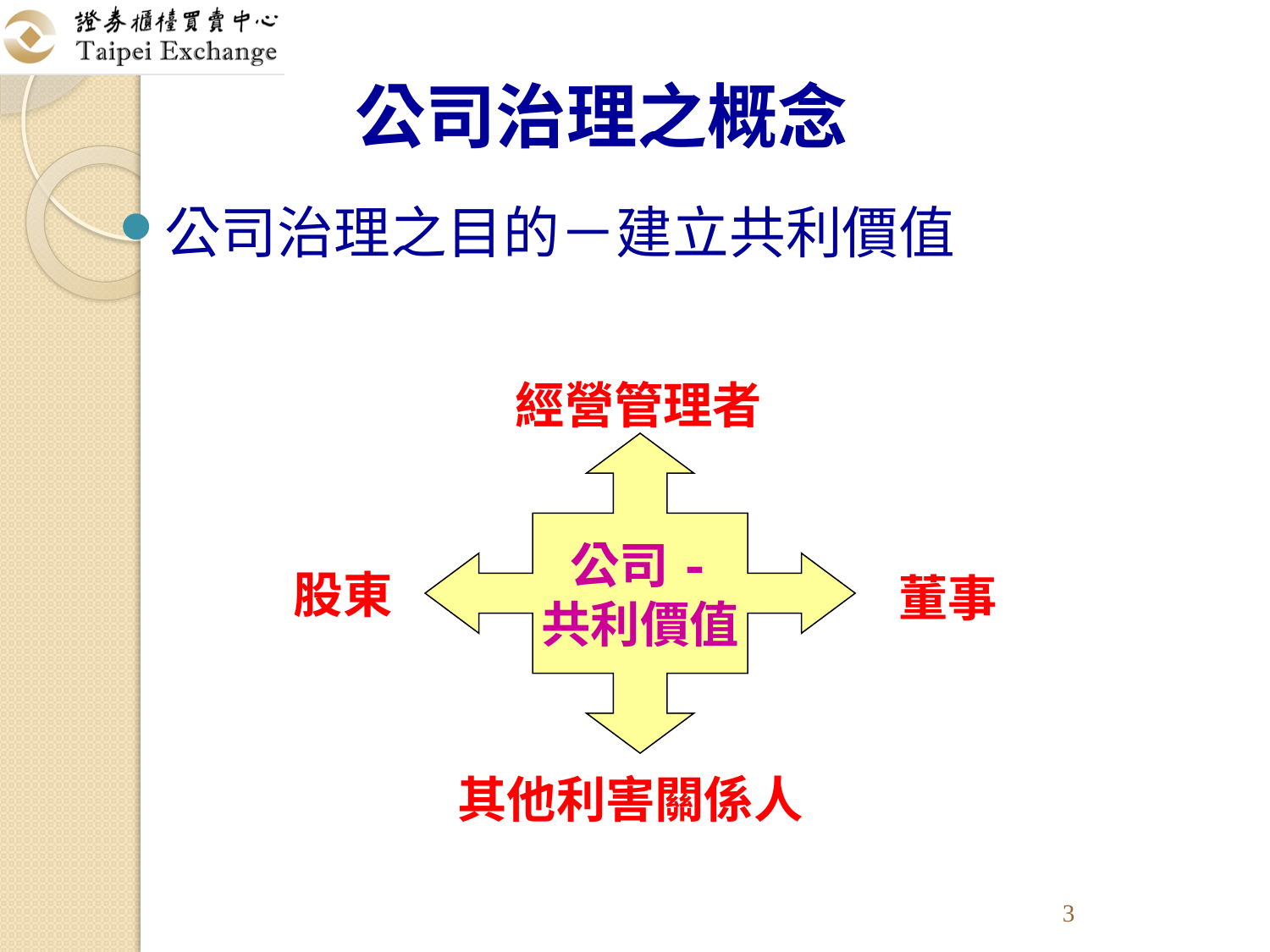

# 公司治理之概念
公司治理之目的－建立共利價值

經營管理者
公司-
共利價值
股東
董事
其他利害關係人
3